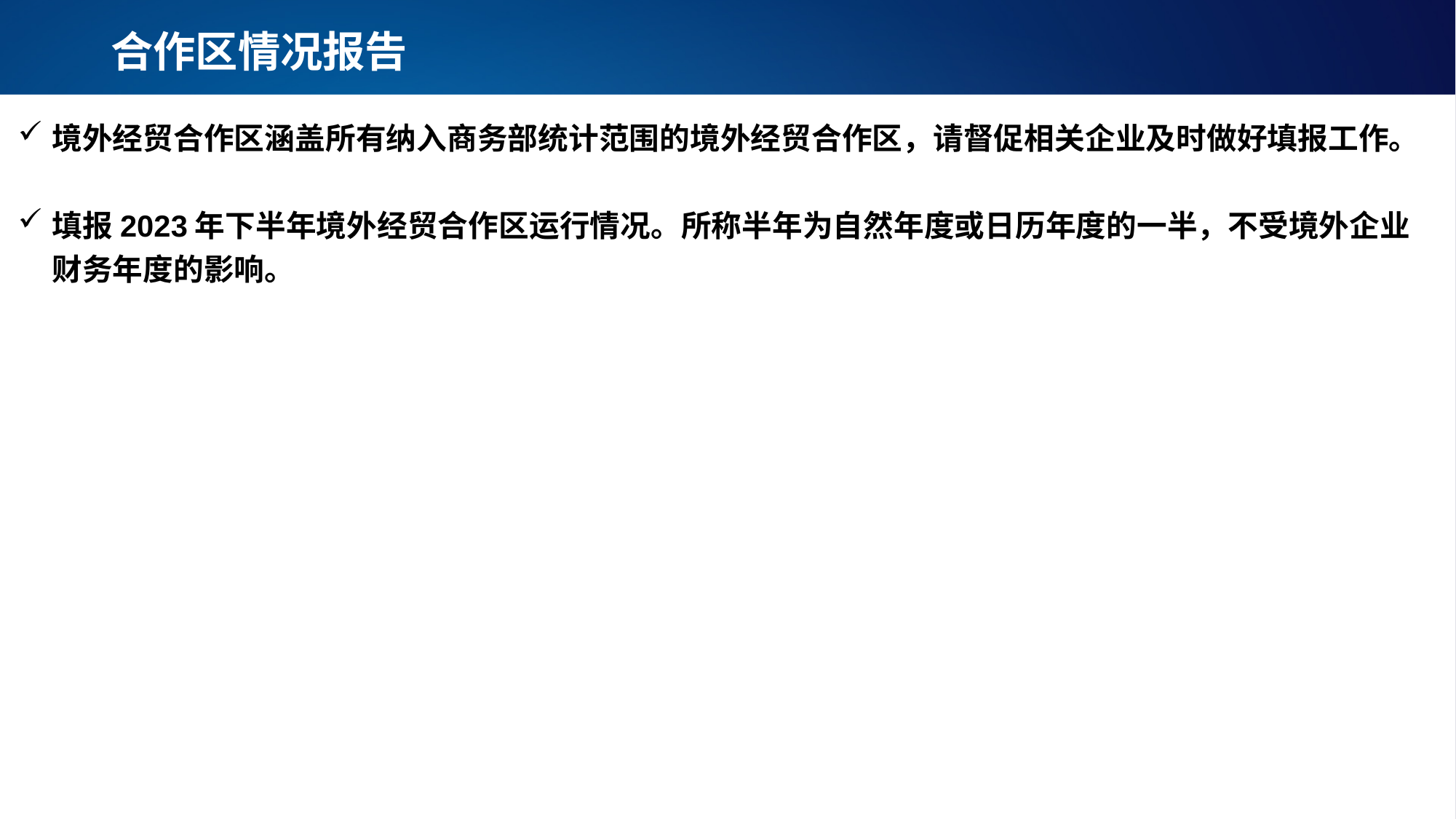

# 合作区情况报告
境外经贸合作区涵盖所有纳入商务部统计范围的境外经贸合作区，请督促相关企业及时做好填报工作。

填报2023年下半年境外经贸合作区运行情况。所称半年为自然年度或日历年度的一半，不受境外企业财务年度的影响。